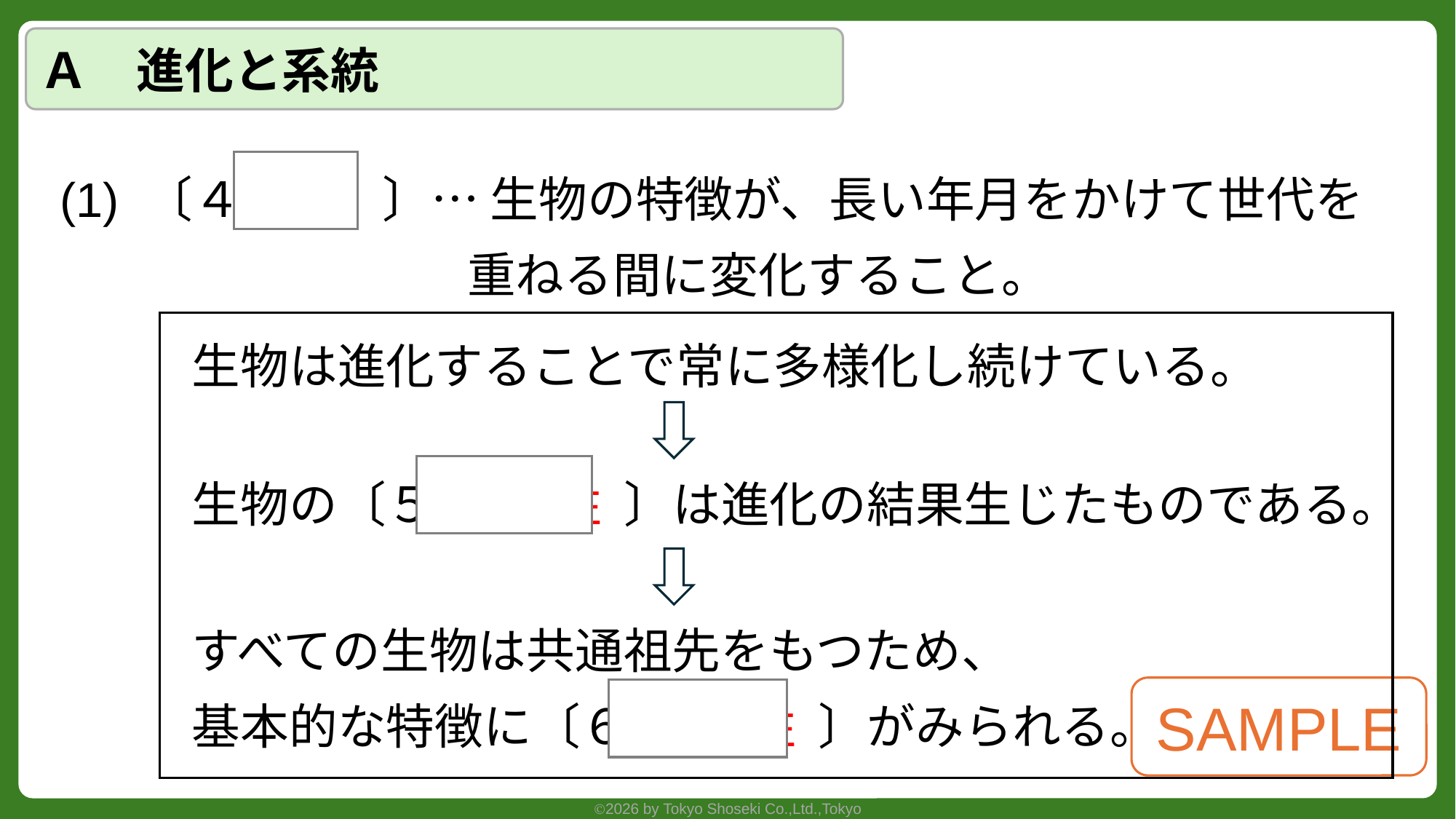

Ａ　進化と系統
(1) 〔４  進化  〕… 生物の特徴が、長い年月をかけて世代を
重ねる間に変化すること。

生物は進化することで常に多様化し続けている。

生物の〔５  多様性  〕は進化の結果生じたものである。

すべての生物は共通祖先をもつため、
基本的な特徴に〔６  共通性  〕がみられる。